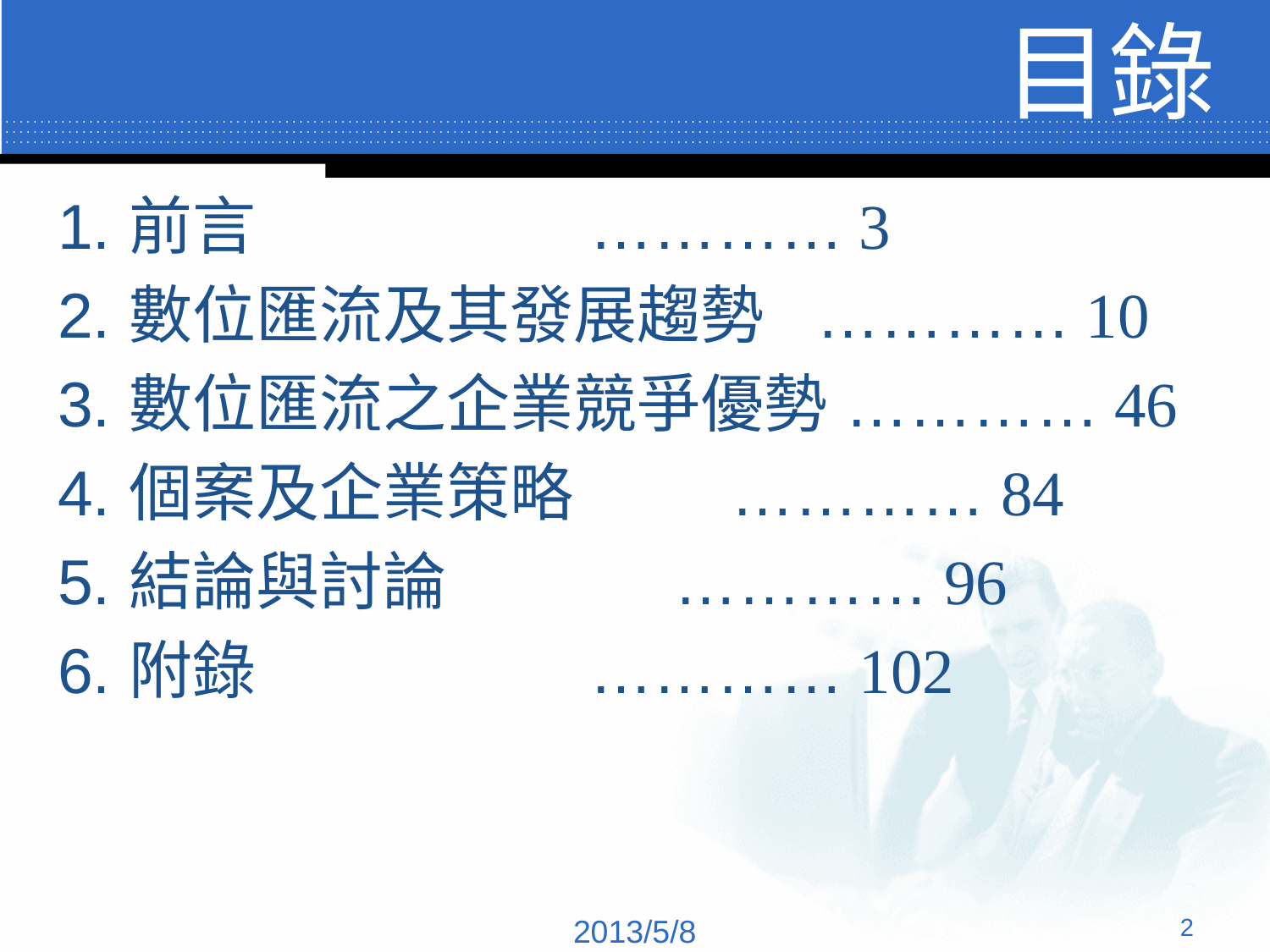

# 目錄
前言                   …………3
數位匯流及其發展趨勢   …………10
數位匯流之企業競爭優勢 …………46
個案及企業策略         …………84
結論與討論             …………96
附錄                   …………102
2013/5/8
2